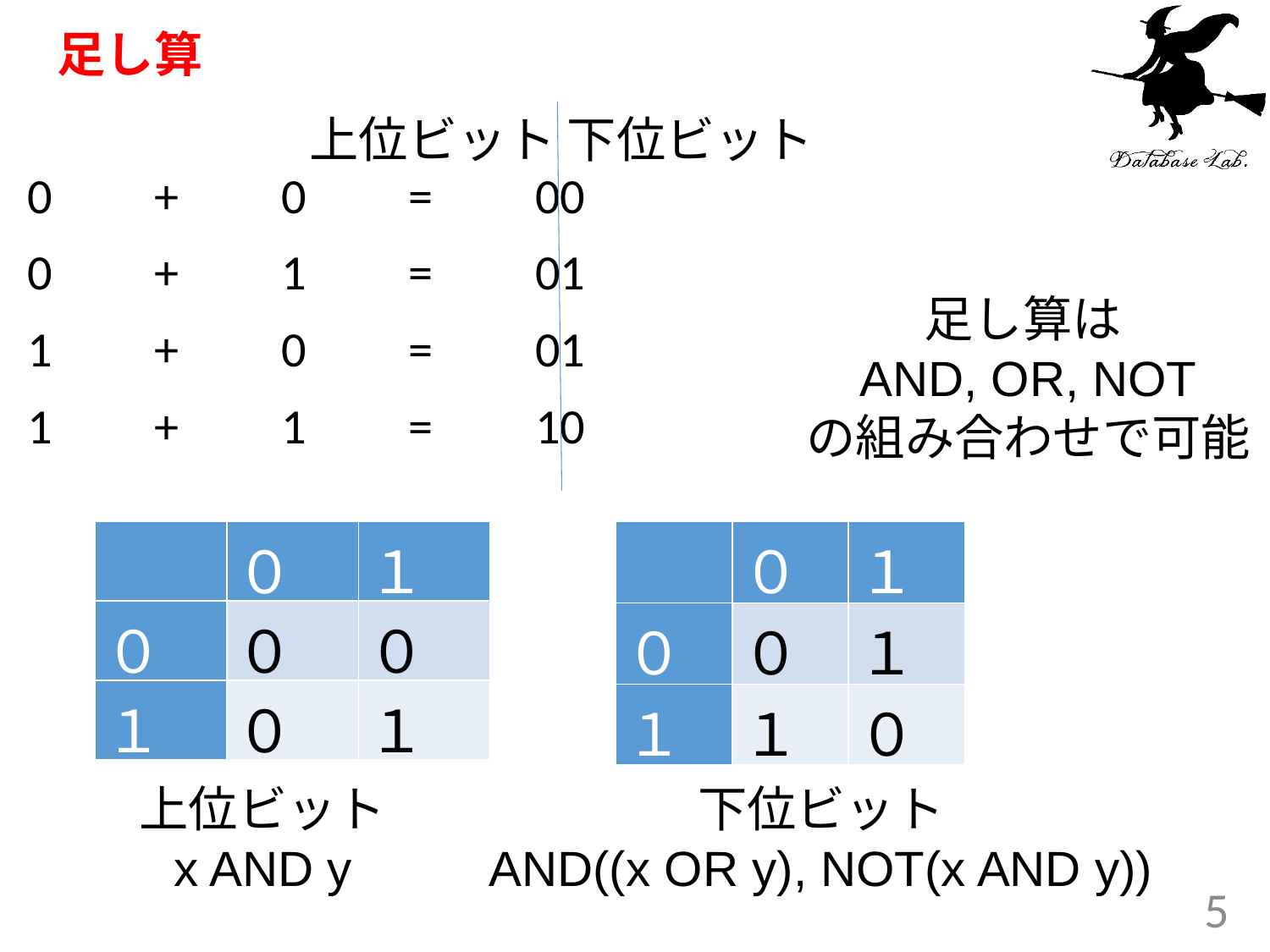

# 足し算
上位ビット 下位ビット
0	+	0	=	00
0	+	1	= 	01
1	+	0	= 	01
1	+	1	=	10
足し算は
AND, OR, NOT
の組み合わせで可能
|  | ０ | １ |
| --- | --- | --- |
| ０ | ０ | ０ |
| １ | ０ | １ |
|  | ０ | １ |
| --- | --- | --- |
| ０ | ０ | １ |
| １ | １ | ０ |
上位ビット
x AND y
下位ビット
AND((x OR y), NOT(x AND y))
5